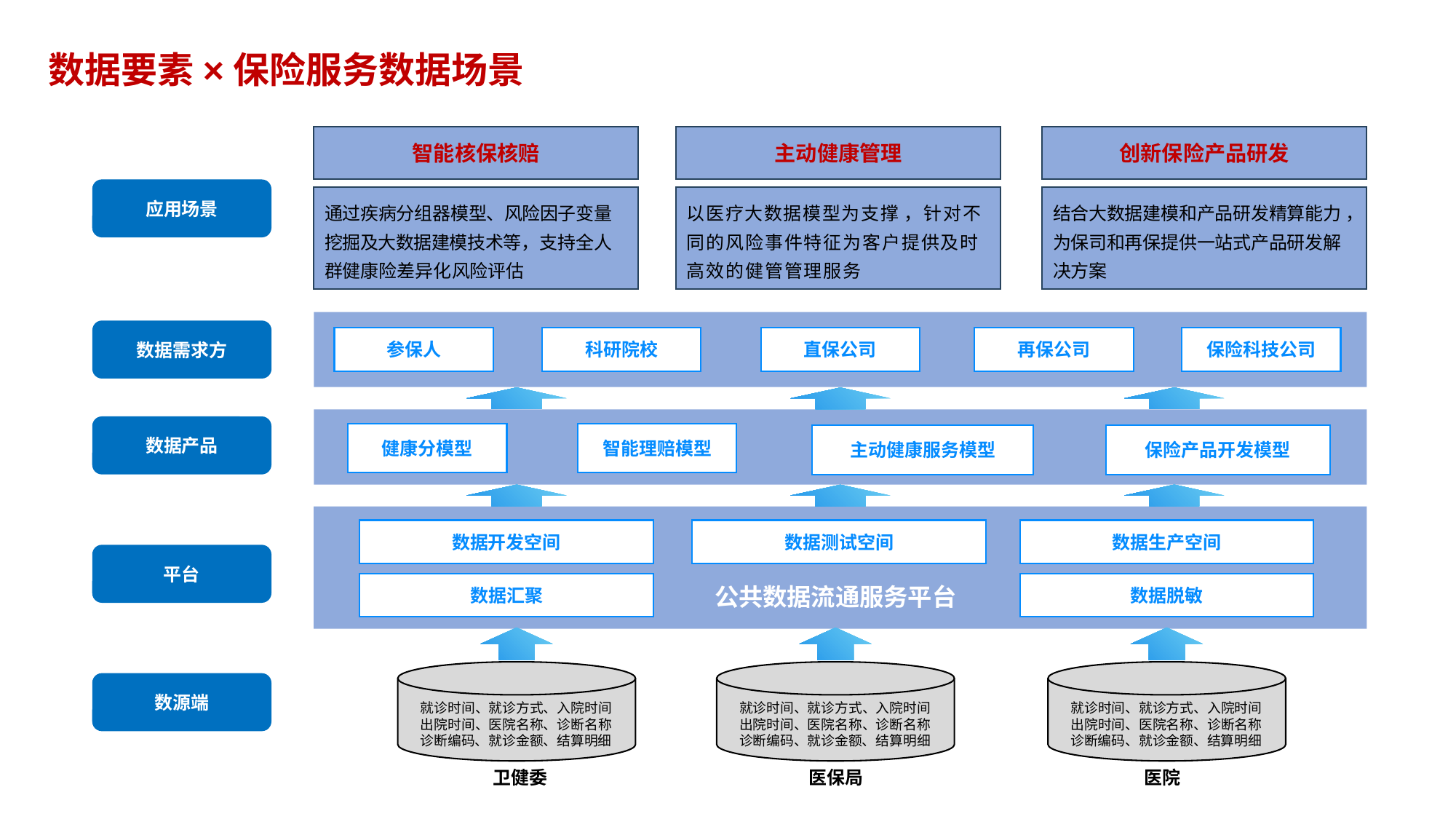

# 数据要素×保险服务数据场景
智能核保核赔
主动健康管理
创新保险产品研发
应用场景
结合大数据建模和产品研发精算能力 ，为保司和再保提供一站式产品研发解决方案
通过疾病分组器模型、风险因子变量挖掘及大数据建模技术等，支持全人群健康险差异化风险评估
以医疗大数据模型为支撑 ，针对不同的风险事件特征为客户提供及时高效的健管管理服务

数据需求方
参保人
科研院校
直保公司
再保公司
保险科技公司

数据产品
健康分模型
智能理赔模型
主动健康服务模型
保险产品开发模型

数据开发空间
数据测试空间
数据生产空间
平台
数据汇聚
数据脱敏
公共数据流通服务平台

数源端
就诊时间、就诊方式、入院时间
出院时间、医院名称、诊断名称
诊断编码、就诊金额、结算明细
就诊时间、就诊方式、入院时间
出院时间、医院名称、诊断名称
诊断编码、就诊金额、结算明细
就诊时间、就诊方式、入院时间
出院时间、医院名称、诊断名称
诊断编码、就诊金额、结算明细
卫健委
医保局
医院